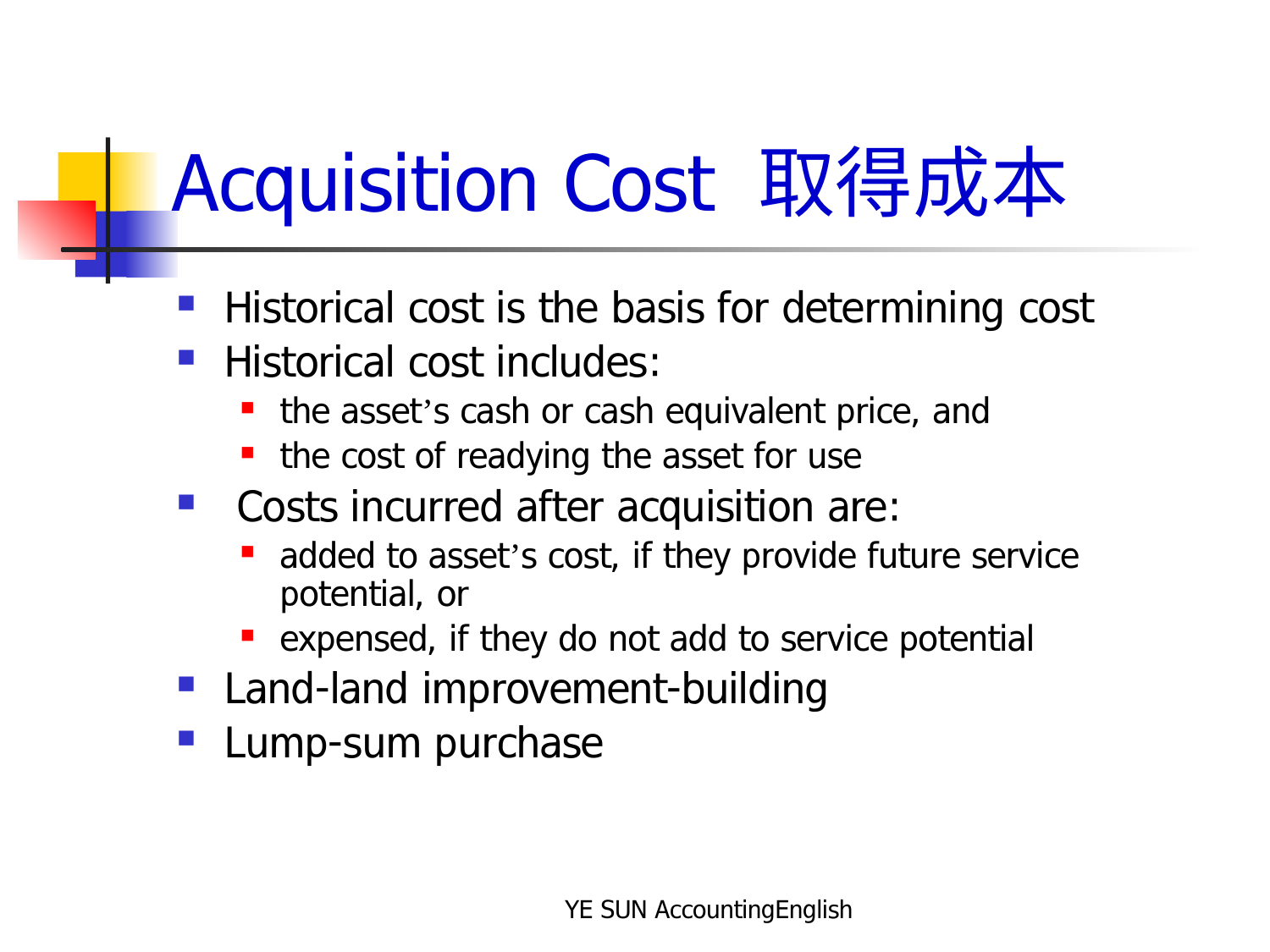

# Acquisition Cost 取得成本
Historical cost is the basis for determining cost
Historical cost includes:
the asset’s cash or cash equivalent price, and
the cost of readying the asset for use
 Costs incurred after acquisition are:
added to asset’s cost, if they provide future service potential, or
expensed, if they do not add to service potential
Land-land improvement-building
Lump-sum purchase

YE SUN AccountingEnglish
7